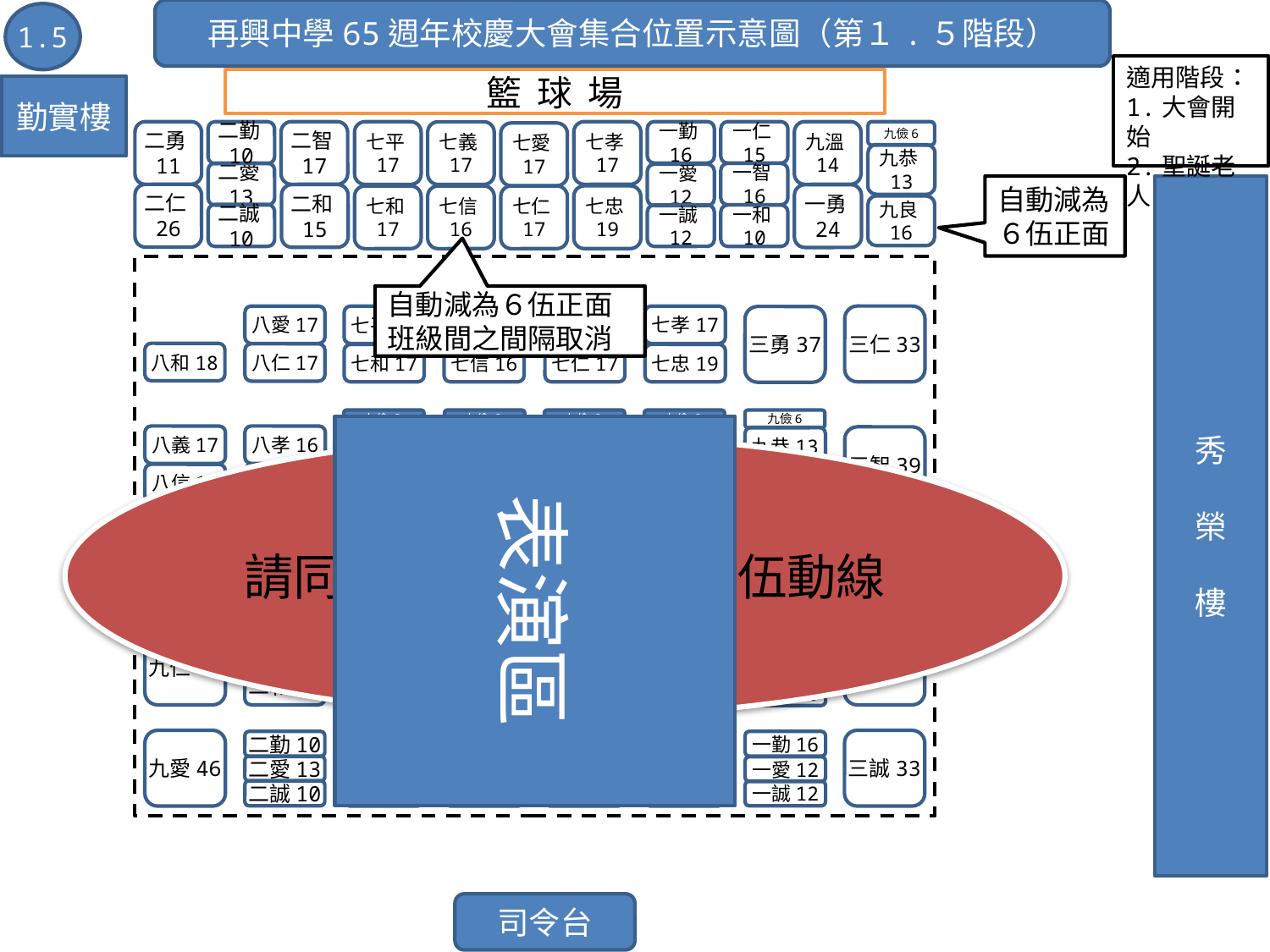

再興中學65週年校慶大會集合位置示意圖（第１.５階段）
1.5
適用階段：
1.大會開始
2.聖誕老人
籃  球  場
勤實樓
二勇11
二仁26
二勤10
二愛13
二誠10
二智17
二和15
七孝17
七忠19
七平17
七和17
七義17
七信16
七愛17
七仁17
一勤16
一愛12
一誠12
一仁15
一智16
一和10
九溫14
一勇24
九儉6
九恭13
九良16
自動減為６伍正面
秀

榮

樓

自動減為６伍正面
班級間之間隔取消
八愛17
八仁17
七孝17
七忠19
七平17
七和17
七義17
七信16
七愛17
七仁17
三仁33
三勇37
八和18
九儉6
九恭13
九良16
九儉 ８
九溫24
二勇24
九儉 ８
九良24
八和24
二仁24
二智24
八義24
八信24
二和24
二勤24
八愛24
八仁24
二愛24
二誠24
八孝24
八忠24
九儉 ８
七平24
七和24
九儉 ８
九恭24
一勇24
七義24
七信24
一仁24
一智24
七愛24
七仁24
一和24
一勤24
七孝24
七忠24
一愛24
一誠24
表演區
八義17
八信17
九義45
九仁46
九愛46
八孝16
八忠17
三智39
三勤29
三愛35
三誠33
請同學注意自己班級隊伍動線
二勇11
二仁26
九溫14
一勇24
二智17
二和15
一仁15
一智16
一和10
二勤10
二愛13
二誠10
一勤16
一愛12
一誠12
司令台